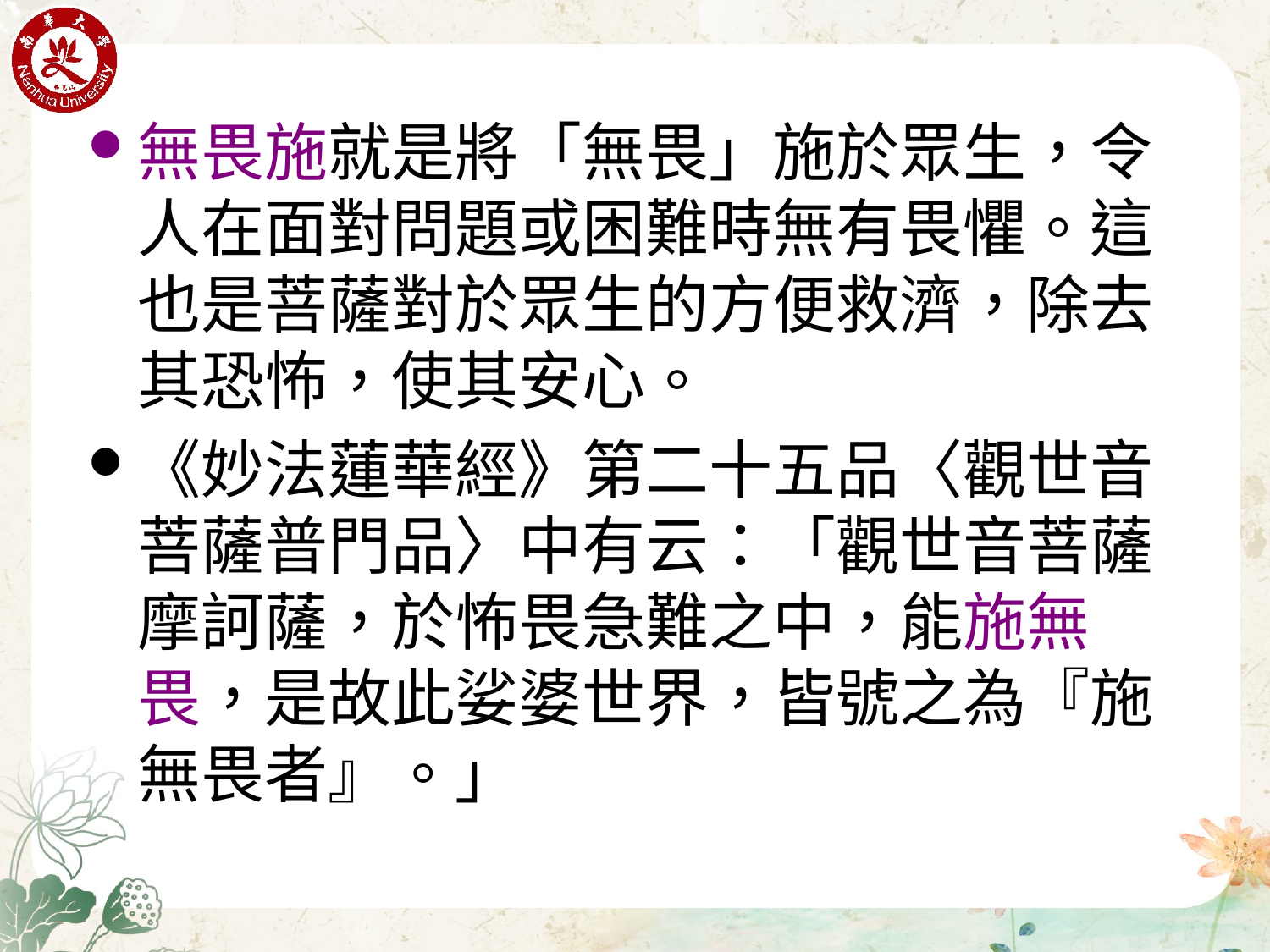

無畏施就是將「無畏」施於眾生，令人在面對問題或困難時無有畏懼。這也是菩薩對於眾生的方便救濟，除去其恐怖，使其安心。
《妙法蓮華經》第二十五品〈觀世音菩薩普門品〉中有云：「觀世音菩薩摩訶薩，於怖畏急難之中，能施無畏，是故此娑婆世界，皆號之為『施無畏者』。」